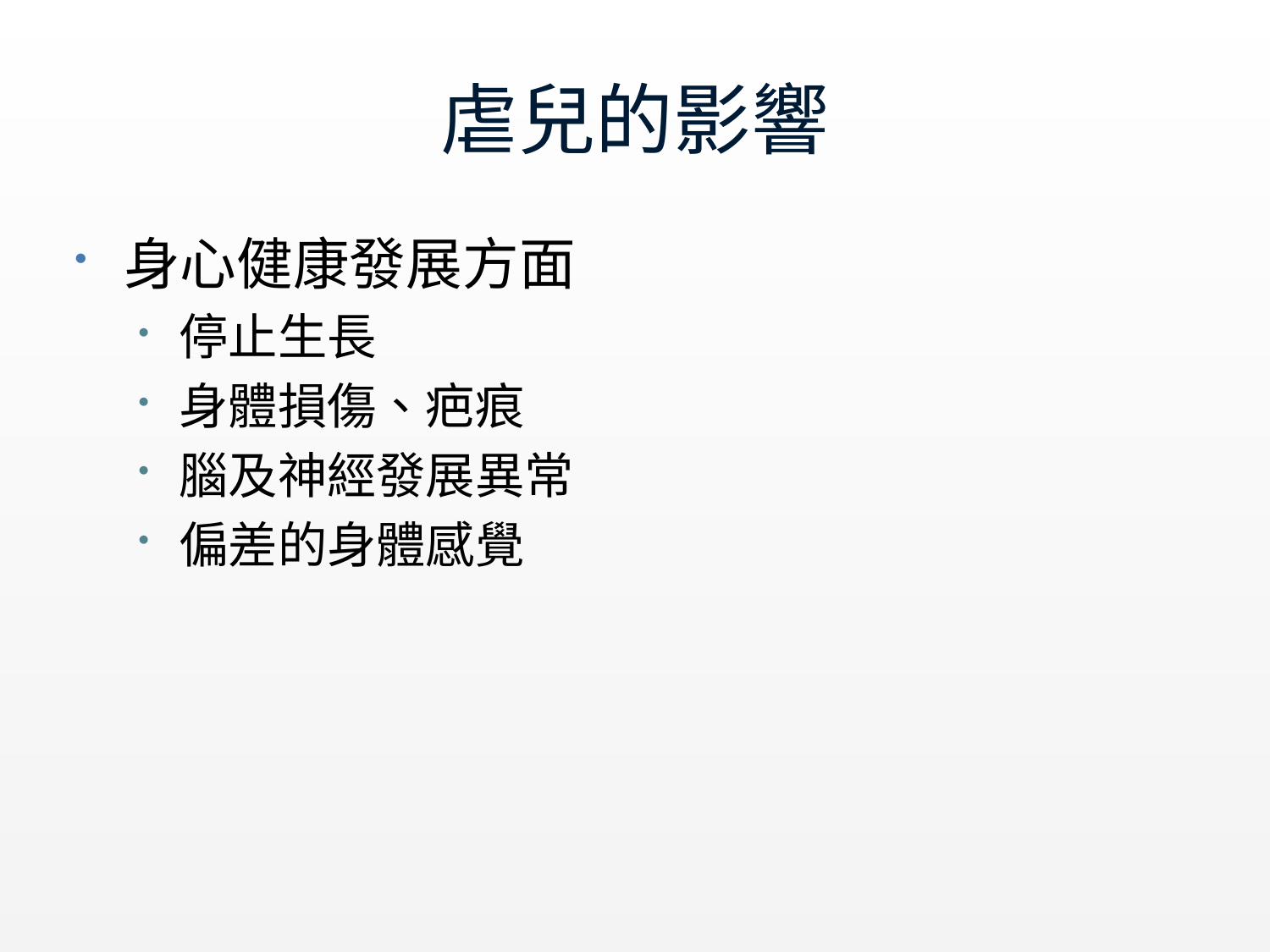

# 虐兒的影響
身心健康發展方面
停止生長
身體損傷、疤痕
腦及神經發展異常
偏差的身體感覺
kindylam/cp/swd
14